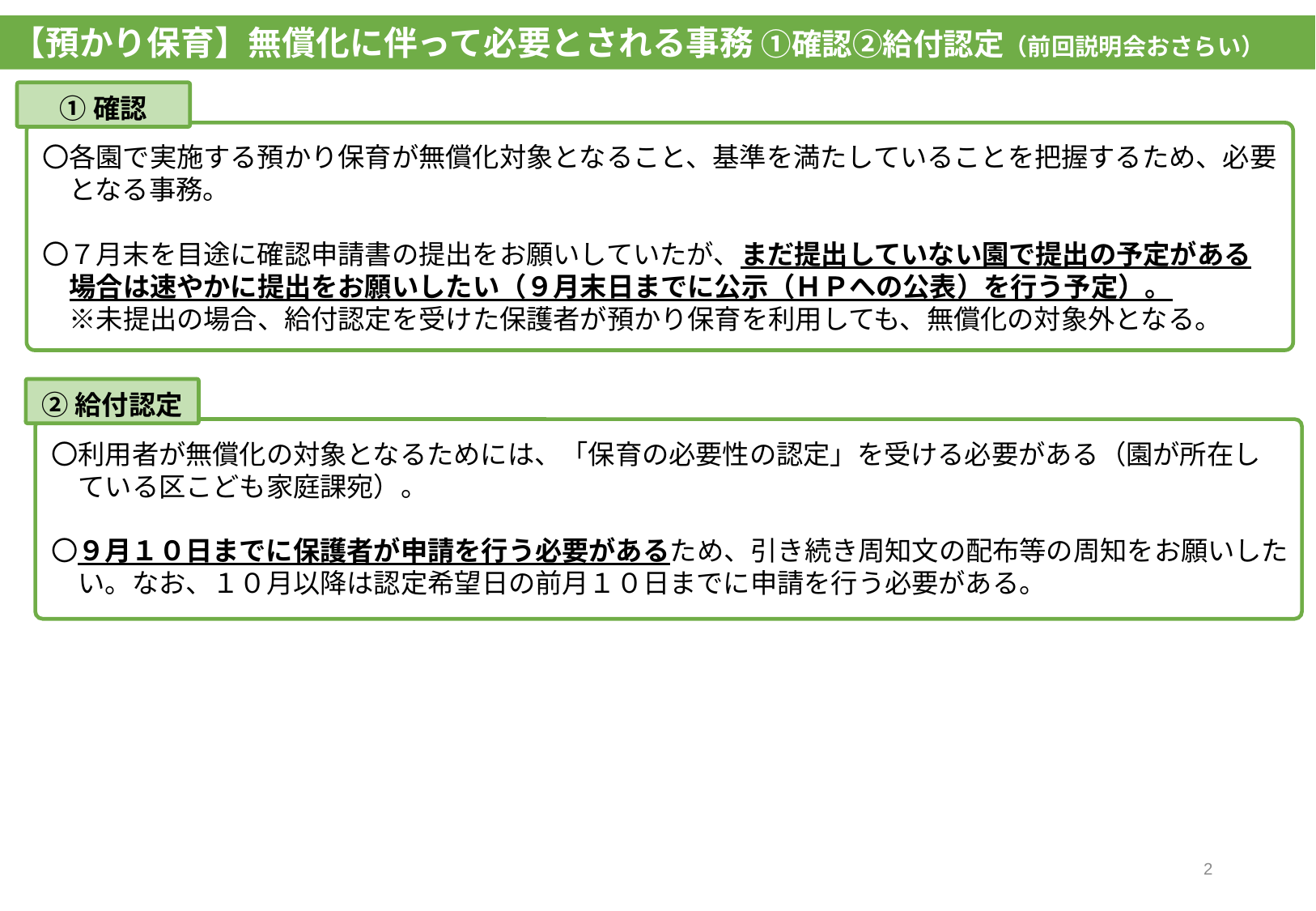

【預かり保育】無償化に伴って必要とされる事務 ①確認②給付認定（前回説明会おさらい）
①確認

〇各園で実施する預かり保育が無償化対象となること、基準を満たしていることを把握するため、必要
　となる事務。

〇７月末を目途に確認申請書の提出をお願いしていたが、まだ提出していない園で提出の予定がある
　場合は速やかに提出をお願いしたい（９月末日までに公示（ＨＰへの公表）を行う予定）。
　※未提出の場合、給付認定を受けた保護者が預かり保育を利用しても、無償化の対象外となる。

②給付認定

〇利用者が無償化の対象となるためには、「保育の必要性の認定」を受ける必要がある（園が所在し
　ている区こども家庭課宛）。

〇９月１０日までに保護者が申請を行う必要があるため、引き続き周知文の配布等の周知をお願いした
　い。なお、１０月以降は認定希望日の前月１０日までに申請を行う必要がある。
2